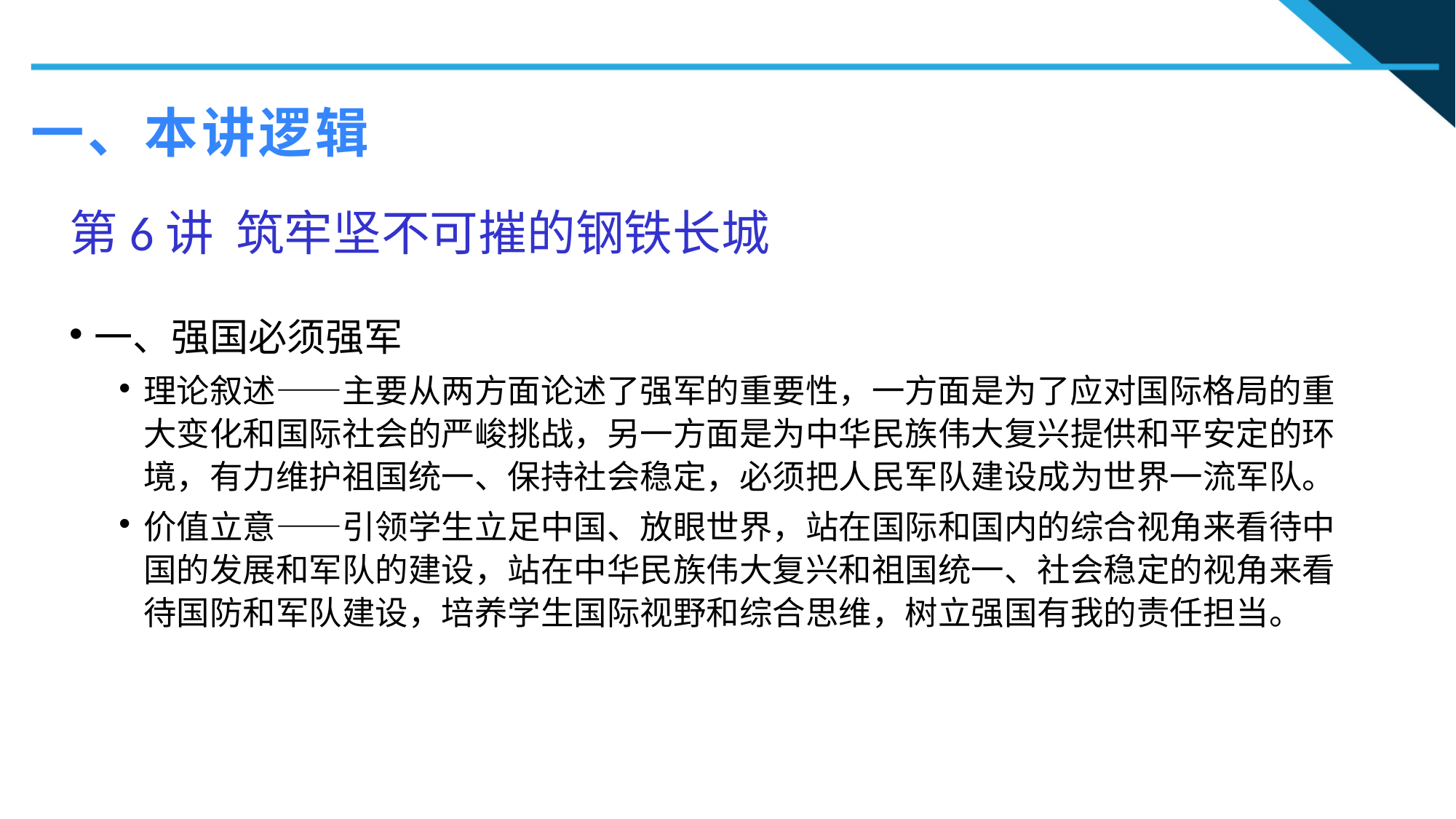

一、本讲逻辑
第6讲  筑牢坚不可摧的钢铁长城

一、强国必须强军
理论叙述——主要从两方面论述了强军的重要性，一方面是为了应对国际格局的重大变化和国际社会的严峻挑战，另一方面是为中华民族伟大复兴提供和平安定的环境，有力维护祖国统一、保持社会稳定，必须把人民军队建设成为世界一流军队。
价值立意——引领学生立足中国、放眼世界，站在国际和国内的综合视角来看待中国的发展和军队的建设，站在中华民族伟大复兴和祖国统一、社会稳定的视角来看待国防和军队建设，培养学生国际视野和综合思维，树立强国有我的责任担当。